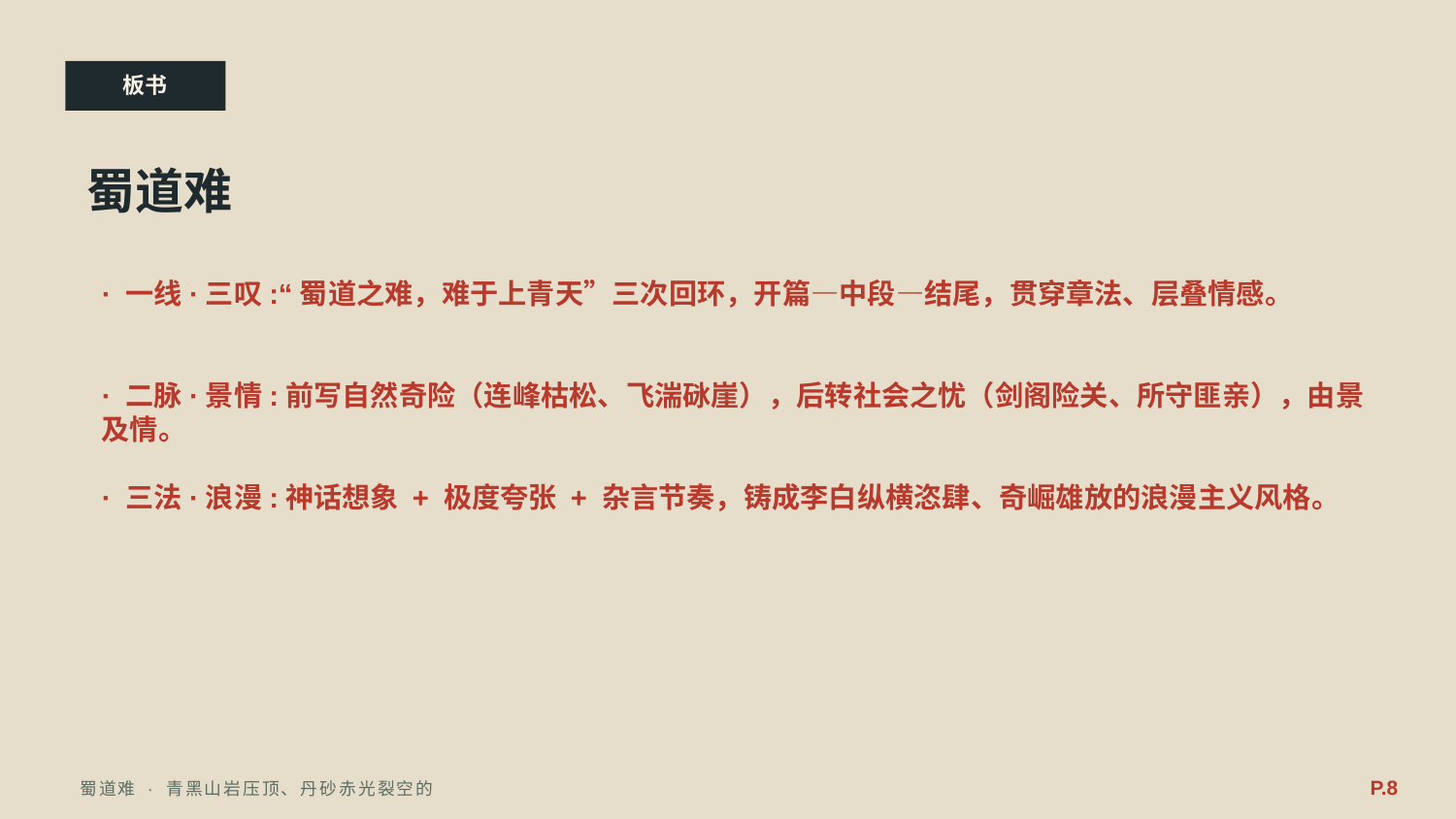

板书

蜀道难
· 一线·三叹:“蜀道之难，难于上青天”三次回环，开篇—中段—结尾，贯穿章法、层叠情感。
· 二脉·景情:前写自然奇险（连峰枯松、飞湍砯崖），后转社会之忧（剑阁险关、所守匪亲），由景及情。
· 三法·浪漫:神话想象 + 极度夸张 + 杂言节奏，铸成李白纵横恣肆、奇崛雄放的浪漫主义风格。
P.8
蜀道难 · 青黑山岩压顶、丹砂赤光裂空的